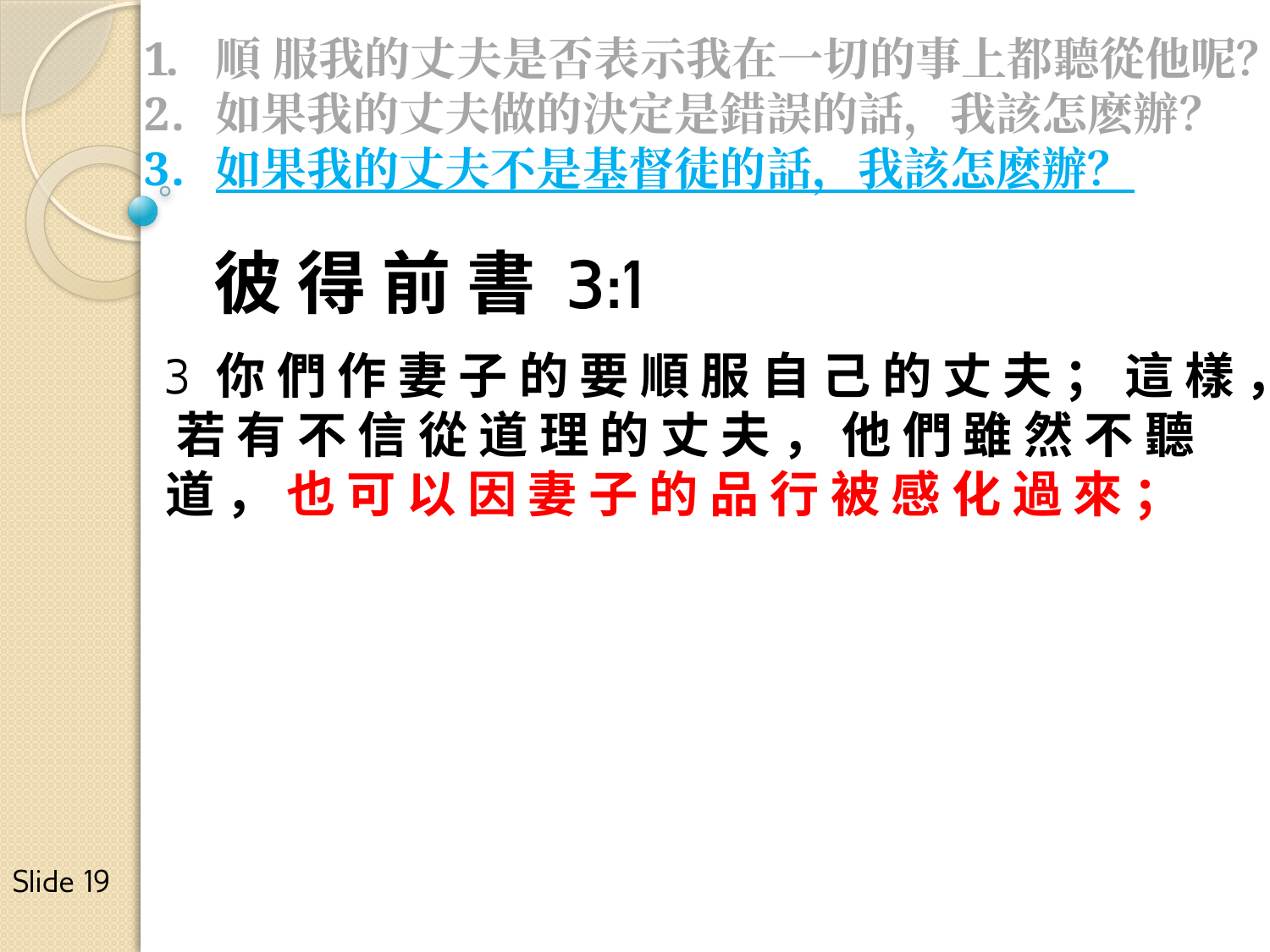

順 服我的丈夫是否表示我在一切的事上都聽從他呢？
如果我的丈夫做的決定是錯誤的話，我該怎麽辦？
如果我的丈夫不是基督徒的話，我該怎麽辦？

彼 得 前 書 3:1
3 你 們 作 妻 子 的 要 順 服 自 己 的 丈 夫 ； 這 樣 ， 若 有 不 信 從 道 理 的 丈 夫 ， 他 們 雖 然 不 聽 道 ， 也 可 以 因 妻 子 的 品 行 被 感 化 過 來 ；
Slide 19